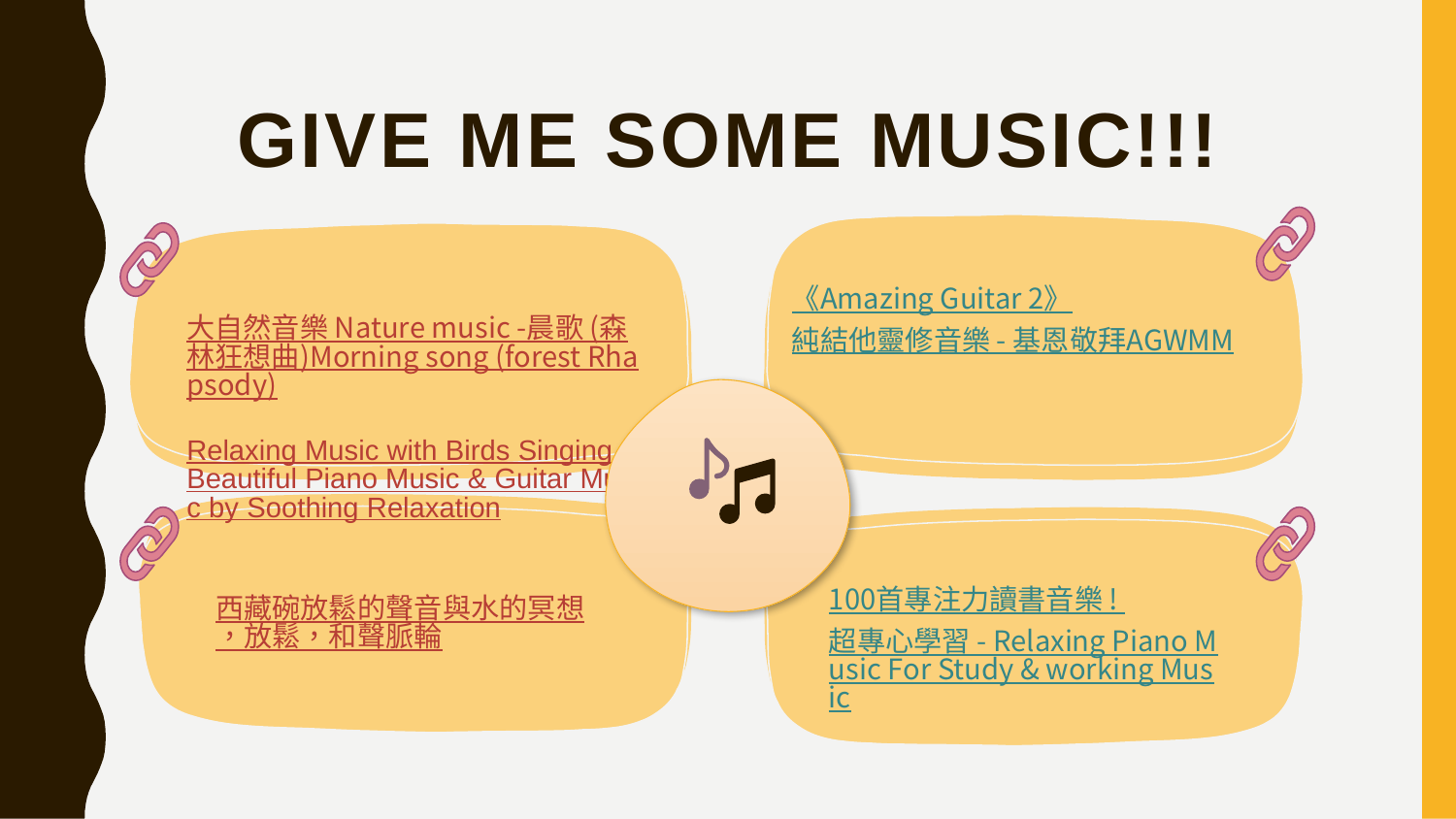

# Give me some music!!!

《Amazing Guitar 2》
純結他靈修音樂 - 基恩敬拜AGWMM

大自然音樂 Nature music -晨歌 (森林狂想曲)Morning song (forest Rhapsody)
Relaxing Music with Birds Singing - Beautiful Piano Music & Guitar Music by Soothing Relaxation

西藏碗放鬆的聲音與水的冥想，放鬆，和聲脈輪
100首專注力讀書音樂 !
超專心學習 - Relaxing Piano Music For Study & working Music